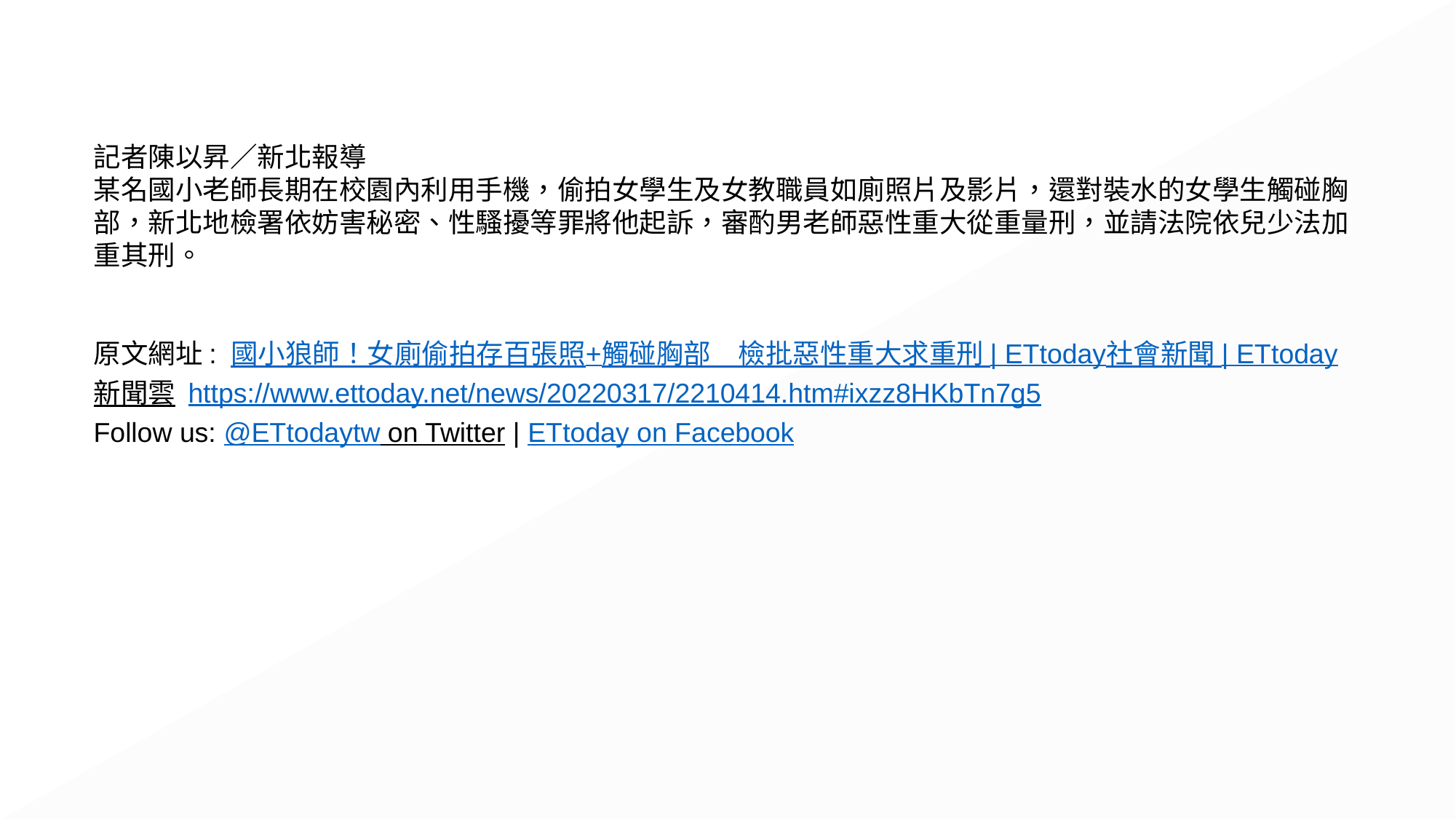

記者陳以昇／新北報導
某名國小老師長期在校園內利用手機，偷拍女學生及女教職員如廁照片及影片，還對裝水的女學生觸碰胸部，新北地檢署依妨害秘密、性騷擾等罪將他起訴，審酌男老師惡性重大從重量刑，並請法院依兒少法加重其刑。

原文網址: 國小狼師！女廁偷拍存百張照+觸碰胸部　檢批惡性重大求重刑 | ETtoday社會新聞 | ETtoday新聞雲 https://www.ettoday.net/news/20220317/2210414.htm#ixzz8HKbTn7g5
Follow us: @ETtodaytw on Twitter | ETtoday on Facebook